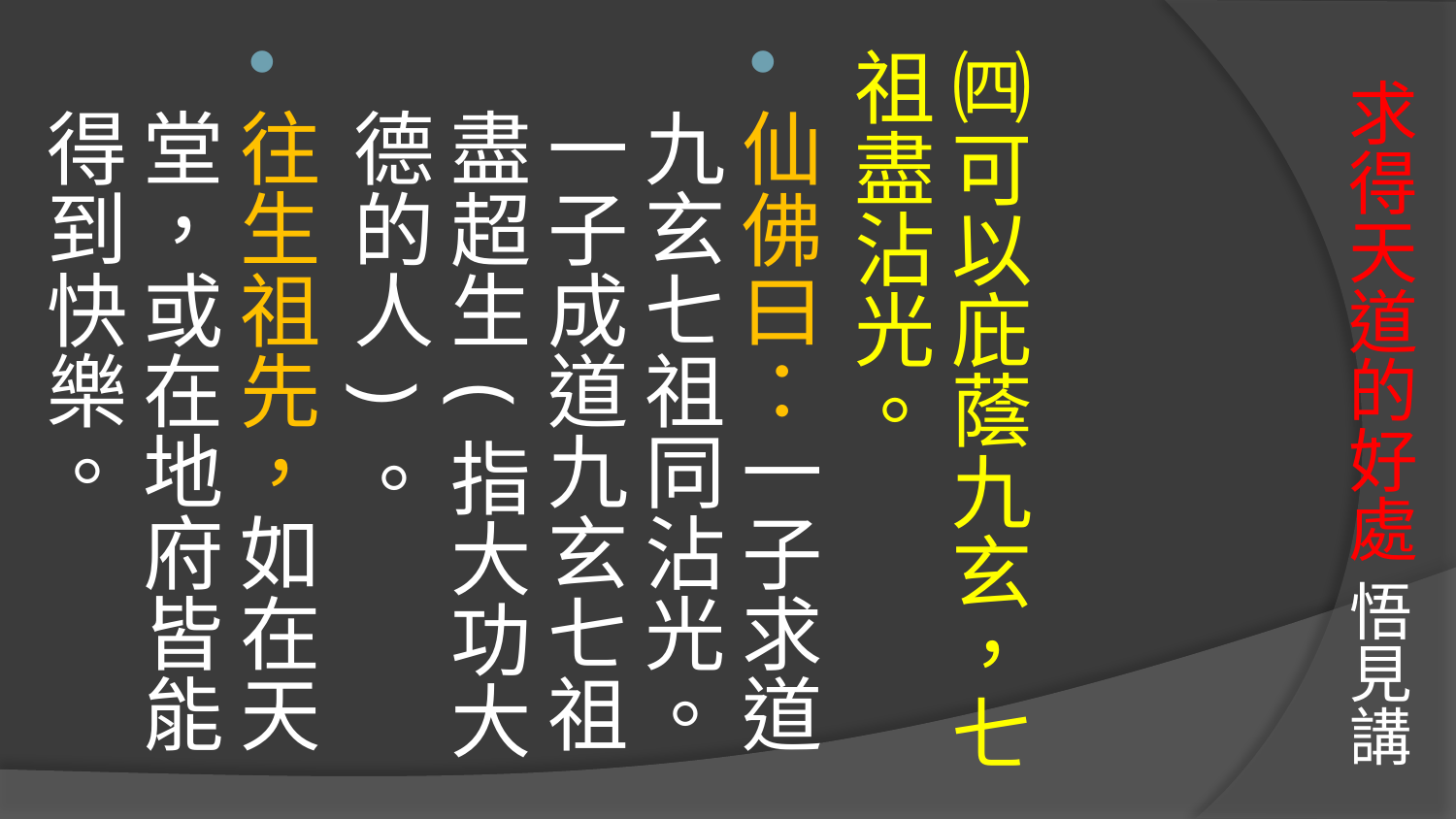

# 求得天道的好處 悟見講
㈣可以庇蔭九玄，七祖盡沾光。
仙佛曰：一子求道九玄七祖同沾光。一子成道九玄七祖盡超生(指大功大德的人)。
往生祖先，如在天堂，或在地府皆能得到快樂。